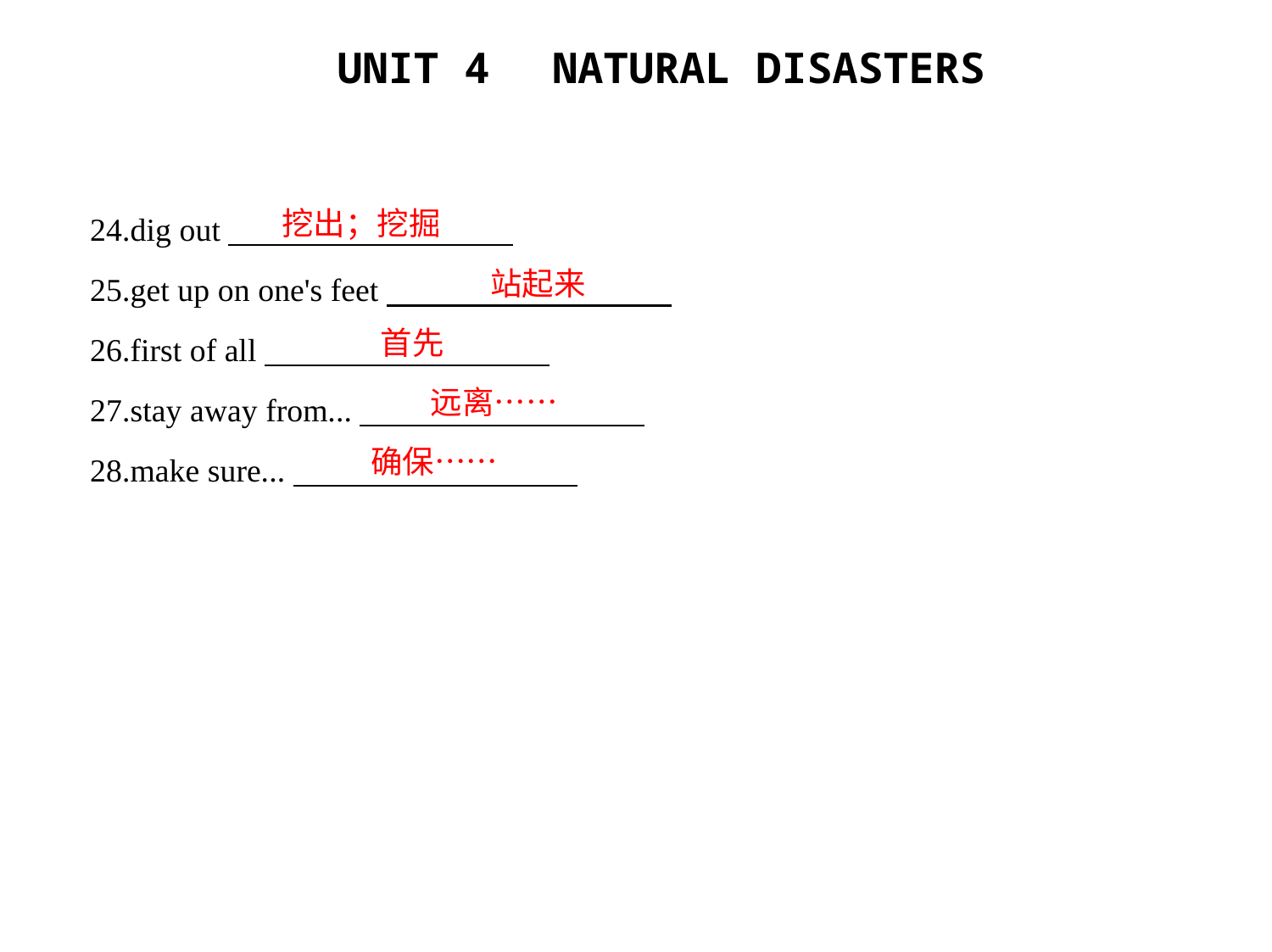

24.dig out
25.get up on one's feet
26.first of all
27.stay away from...
28.make sure...
挖出；挖掘
站起来
首先
远离……
确保……